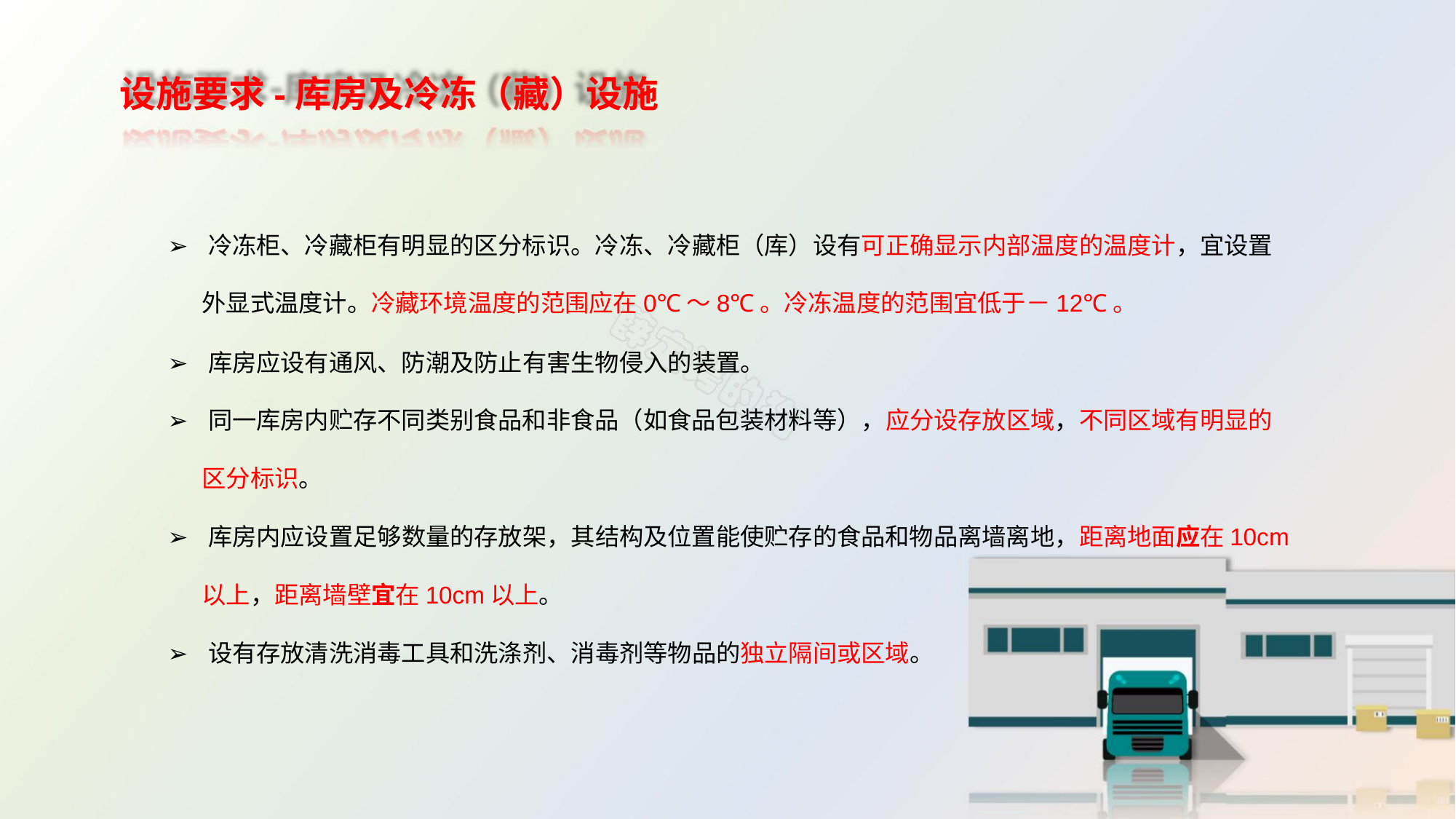

设施要求-库房及冷冻（藏）设施
➢ 冷冻柜、冷藏柜有明显的区分标识。冷冻、冷藏柜（库）设有可正确显示内部温度的温度计，宜设置
外显式温度计。冷藏环境温度的范围应在0℃～8℃。冷冻温度的范围宜低于－12℃。
➢ 库房应设有通风、防潮及防止有害生物侵入的装置。
➢ 同一库房内贮存不同类别食品和非食品（如食品包装材料等），应分设存放区域，不同区域有明显的
区分标识。
➢ 库房内应设置足够数量的存放架，其结构及位置能使贮存的食品和物品离墙离地，距离地面应在10cm
以上，距离墙壁宜在10cm以上。
➢ 设有存放清洗消毒工具和洗涤剂、消毒剂等物品的独立隔间或区域。